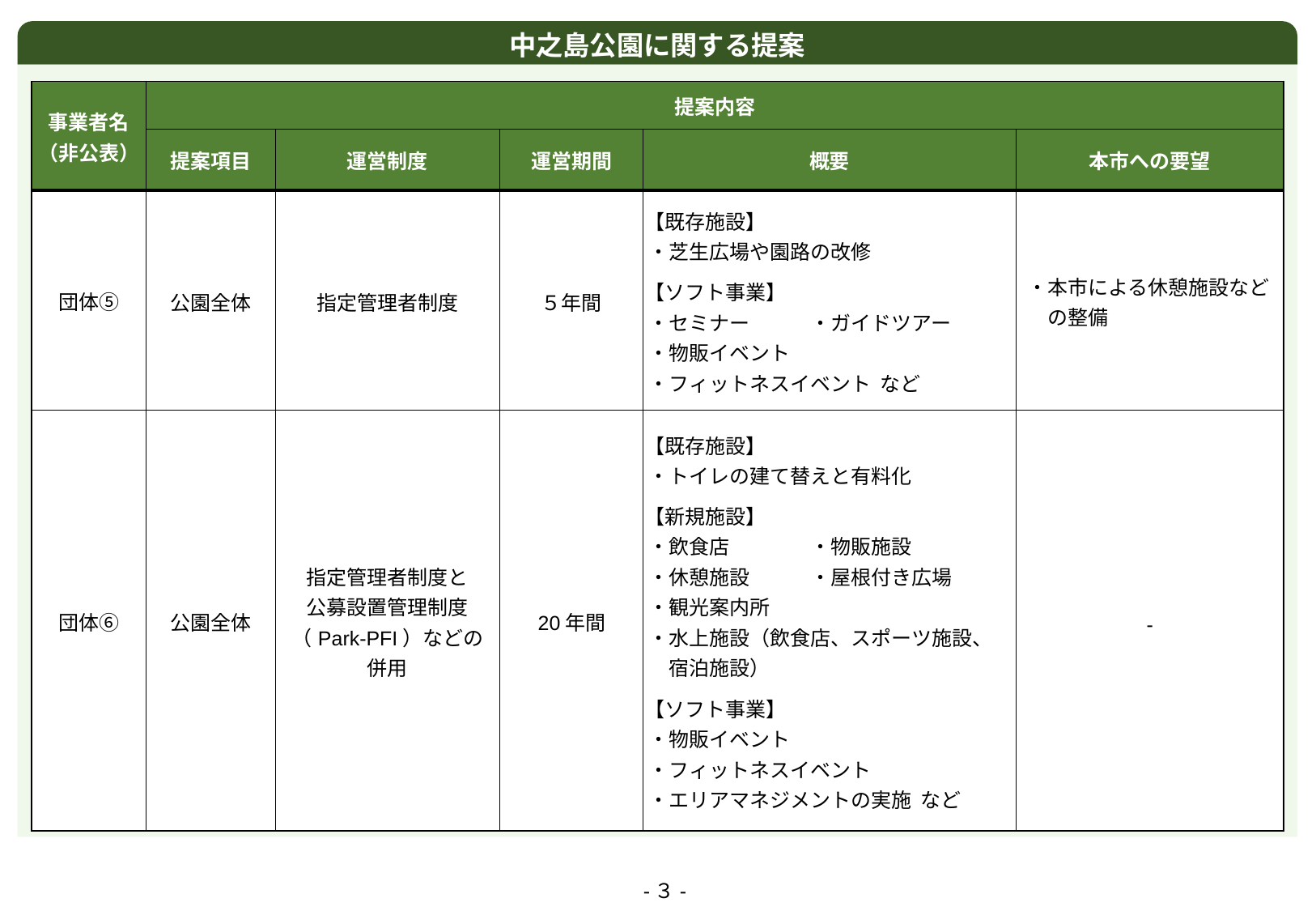

中之島公園に関する提案

| 事業者名 （非公表） | 提案内容 |  |  |  |  |
| --- | --- | --- | --- | --- | --- |
|  | 提案項目 | 運営制度 | 運営期間 | 概要 | 本市への要望 |
| 団体⑤ | 公園全体 | 指定管理者制度 | ５年間 | 【既存施設】 ・芝生広場や園路の改修 【ソフト事業】 ・セミナー　　　・ガイドツアー ・物販イベント ・フィットネスイベント など | ・本市による休憩施設など 　の整備 |
| 団体⑥ | 公園全体 | 指定管理者制度と 公募設置管理制度 （Park-PFI）などの 併用 | 20年間 | 【既存施設】 ・トイレの建て替えと有料化 【新規施設】 ・飲食店　　　　・物販施設 ・休憩施設　　　・屋根付き広場 ・観光案内所 ・水上施設（飲食店、スポーツ施設、 　 宿泊施設） 【ソフト事業】 ・物販イベント ・フィットネスイベント ・エリアマネジメントの実施 など | - |
-３-